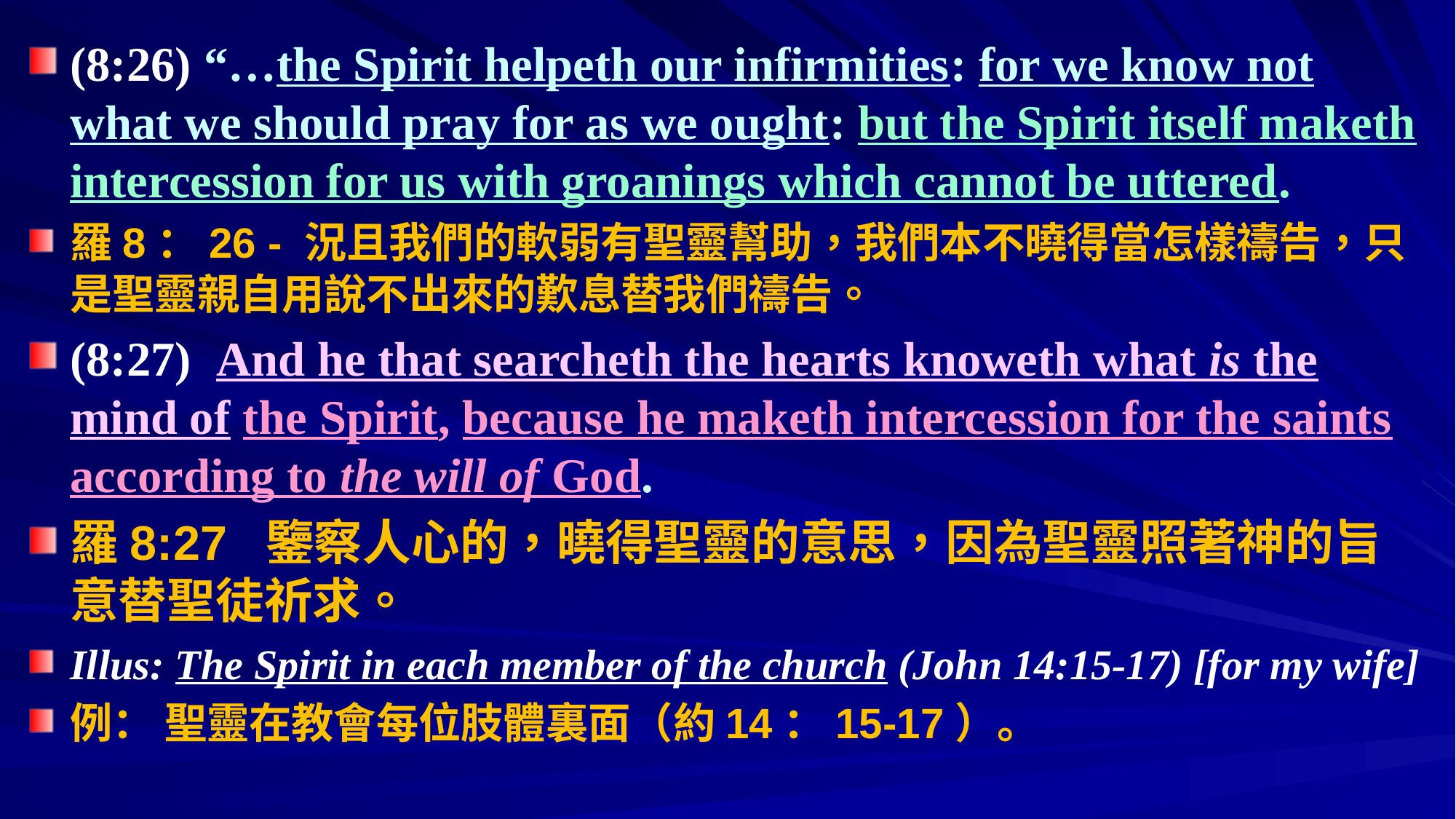

(8:26) “…the Spirit helpeth our infirmities: for we know not what we should pray for as we ought: but the Spirit itself maketh intercession for us with groanings which cannot be uttered.
羅8：26 - 況且我們的軟弱有聖靈幫助，我們本不曉得當怎樣禱告，只是聖靈親自用說不出來的歎息替我們禱告。
(8:27)  And he that searcheth the hearts knoweth what is the mind of the Spirit, because he maketh intercession for the saints according to the will of God.
羅8:27  鑒察人心的，曉得聖靈的意思，因為聖靈照著神的旨意替聖徒祈求。
Illus: The Spirit in each member of the church (John 14:15-17) [for my wife]
例： 聖靈在教會每位肢體裏面（約14：15-17）。